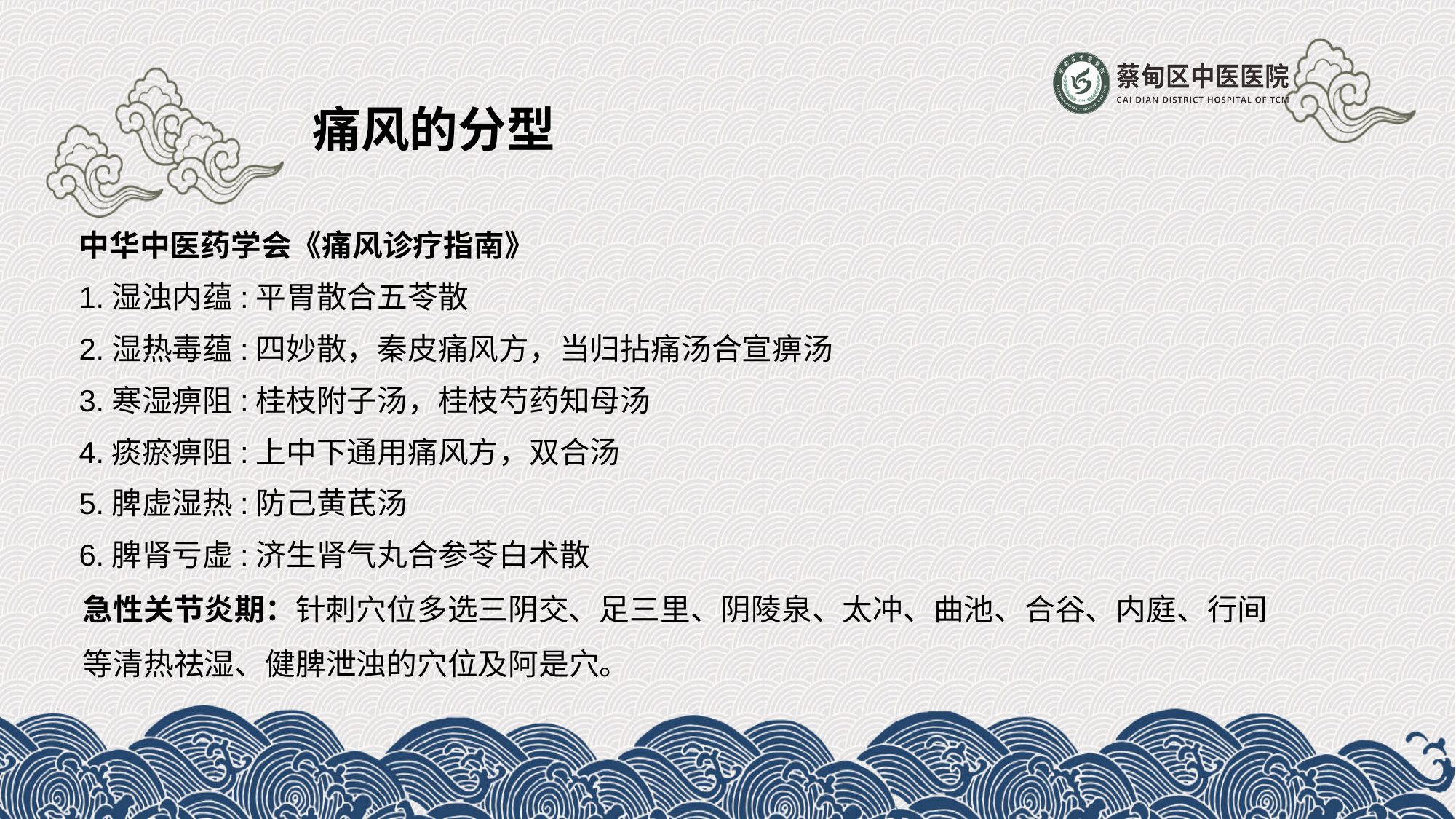

痛风的分型
中华中医药学会《痛风诊疗指南》
1.湿浊内蕴:平胃散合五苓散
2.湿热毒蕴:四妙散，秦皮痛风方，当归拈痛汤合宣痹汤
3.寒湿痹阻:桂枝附子汤，桂枝芍药知母汤
4.痰瘀痹阻:上中下通用痛风方，双合汤
5.脾虚湿热:防己黄芪汤
6.脾肾亏虚:济生肾气丸合参苓白术散
急性关节炎期：针刺穴位多选三阴交、足三里、阴陵泉、太冲、曲池、合谷、内庭、行间等清热祛湿、健脾泄浊的穴位及阿是穴。